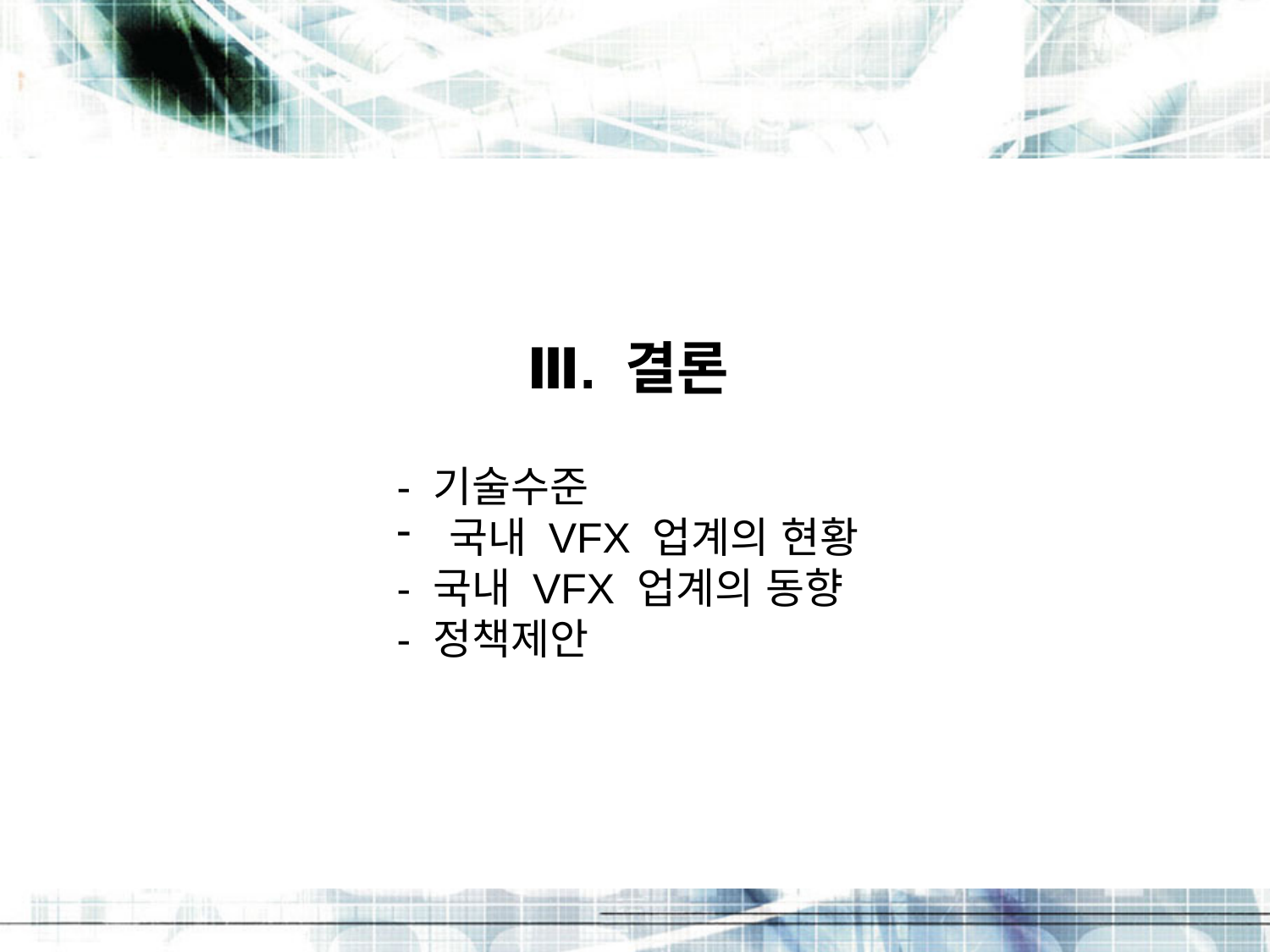

Ⅲ. 결론

- 기술수준
 국내 VFX 업계의 현황
- 국내 VFX 업계의 동향
- 정책제안